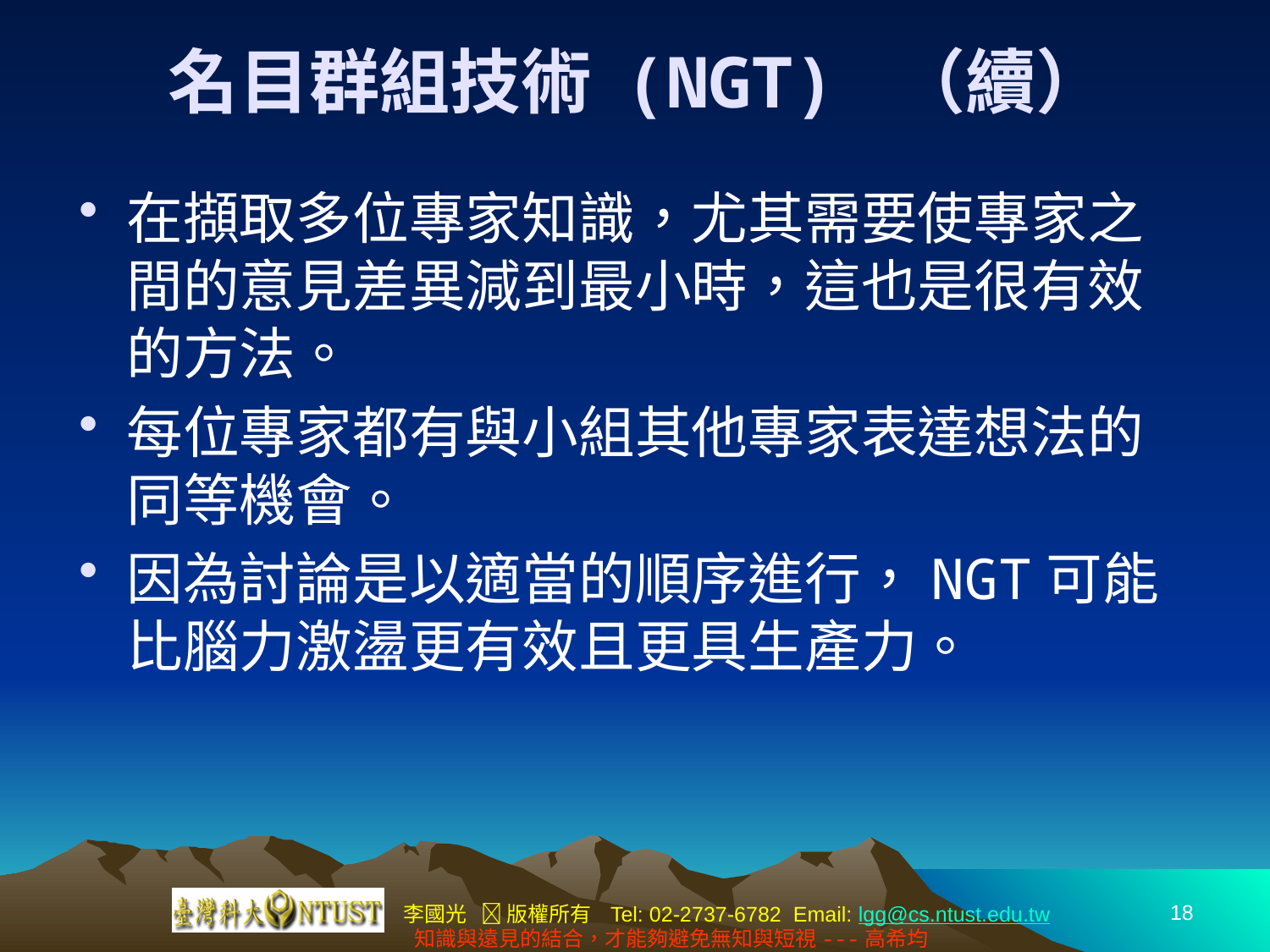

# 名目群組技術 (NGT) （續）
在擷取多位專家知識，尤其需要使專家之間的意見差異減到最小時，這也是很有效的方法。
每位專家都有與小組其他專家表達想法的同等機會。
因為討論是以適當的順序進行，NGT可能比腦力激盪更有效且更具生產力。
18